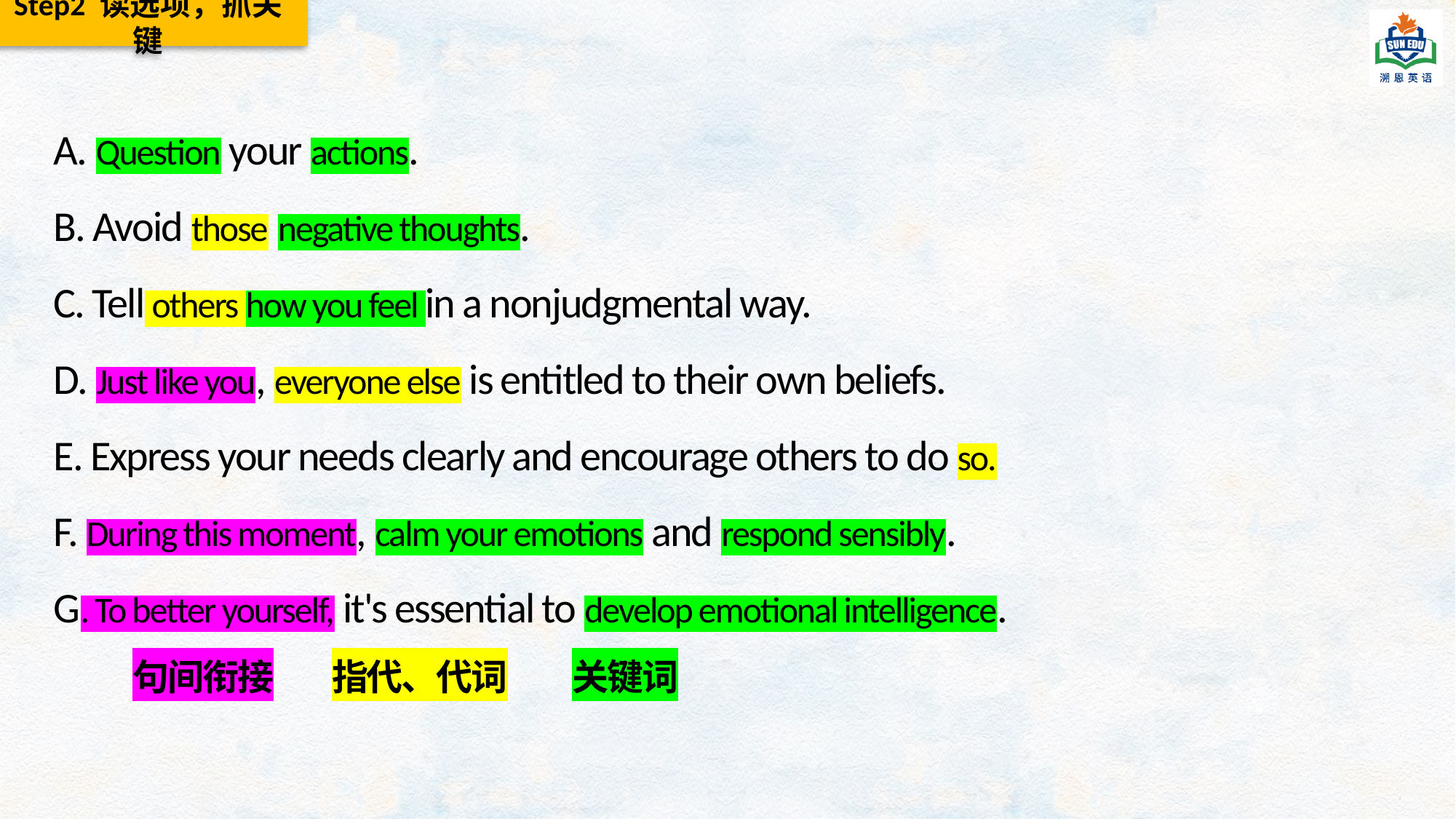

Step2 读选项，抓关键
A. Question your actions.
B. Avoid those negative thoughts.
C. Tell others how you feel in a nonjudgmental way.
D. Just like you, everyone else is entitled to their own beliefs.
E. Express your needs clearly and encourage others to do so.
F. During this moment, calm your emotions and respond sensibly.
G. To better yourself, it's essential to develop emotional intelligence.
句间衔接
指代、代词
关键词